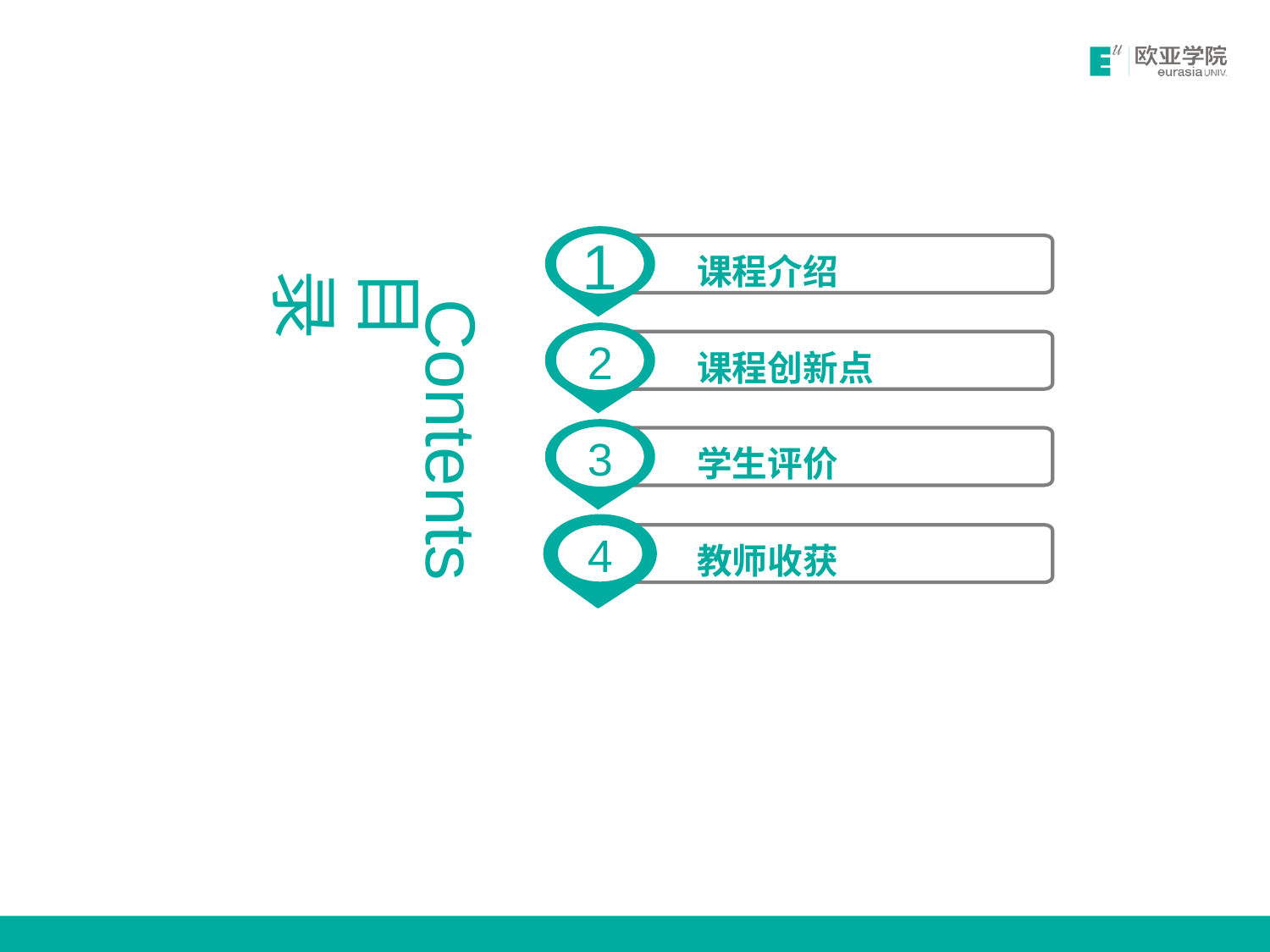

1
课程介绍
2
课程创新点
3
学生评价
4
教师收获
目 录
Contents